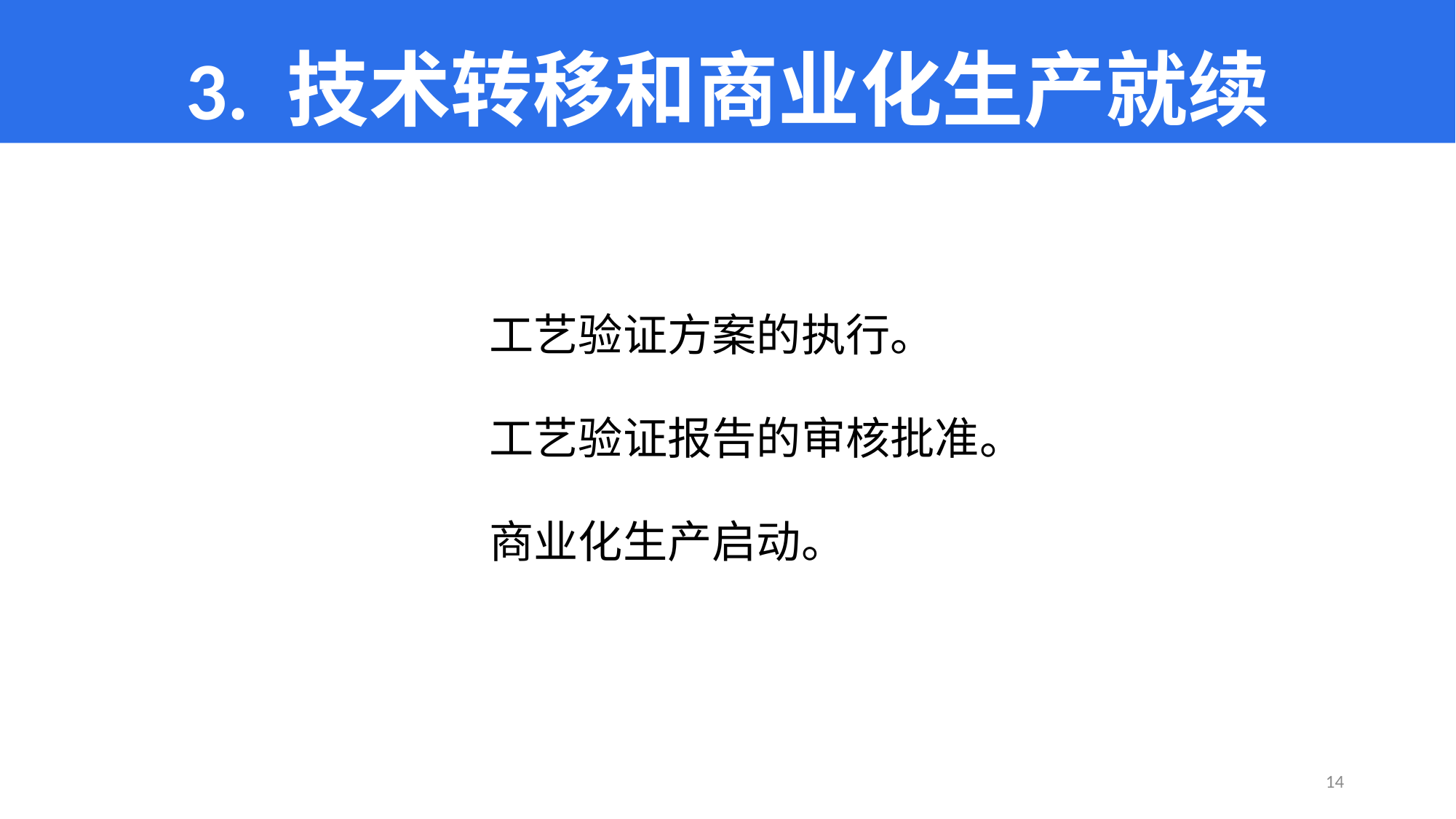

# 3. 技术转移和商业化生产就续

 工艺验证方案的执行。

 工艺验证报告的审核批准。

 商业化生产启动。

14